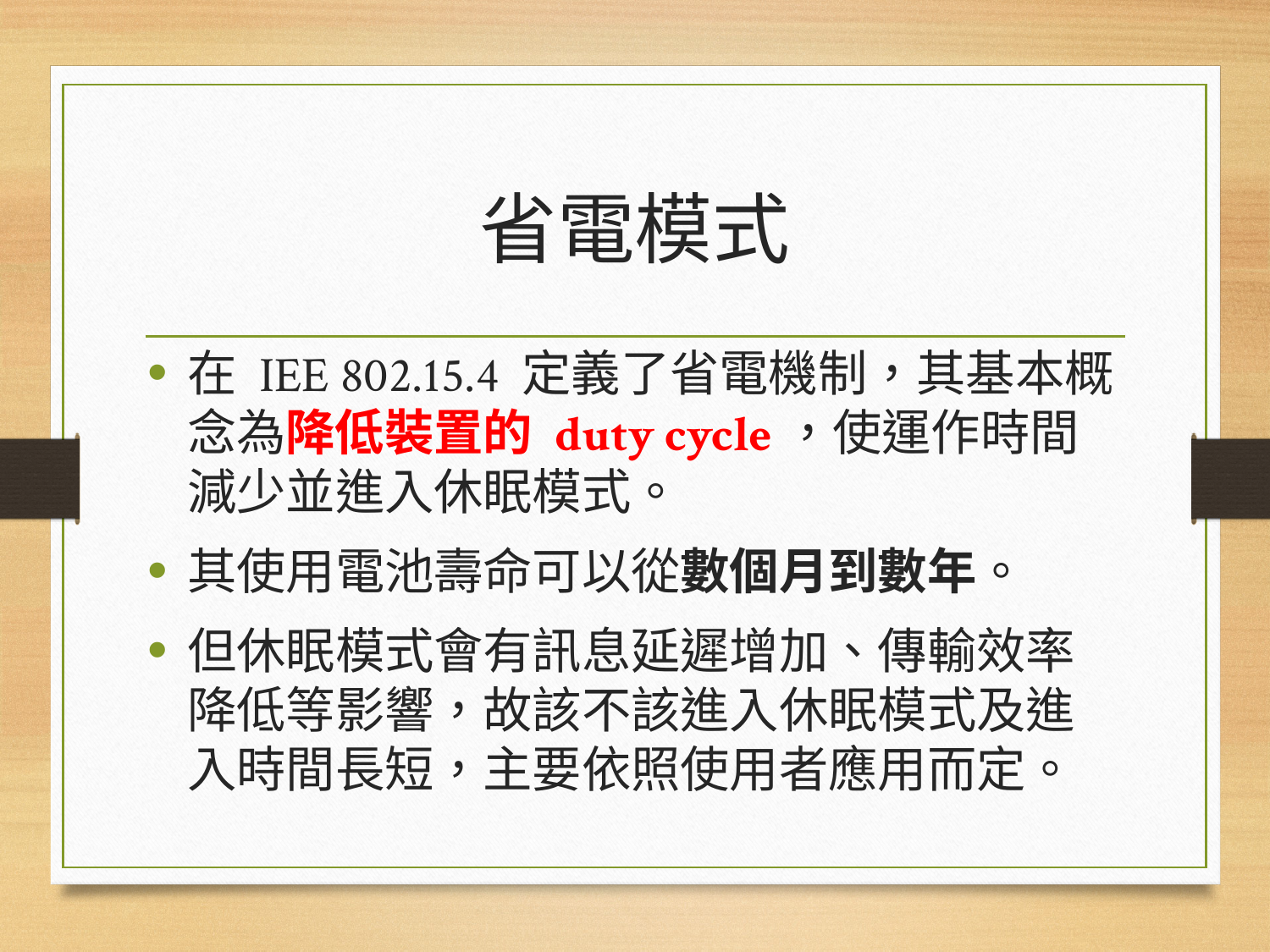

# 省電模式
在 IEE 802.15.4 定義了省電機制，其基本概念為降低裝置的 duty cycle，使運作時間減少並進入休眠模式。
其使用電池壽命可以從數個月到數年。
但休眠模式會有訊息延遲增加、傳輸效率降低等影響，故該不該進入休眠模式及進入時間長短，主要依照使用者應用而定。